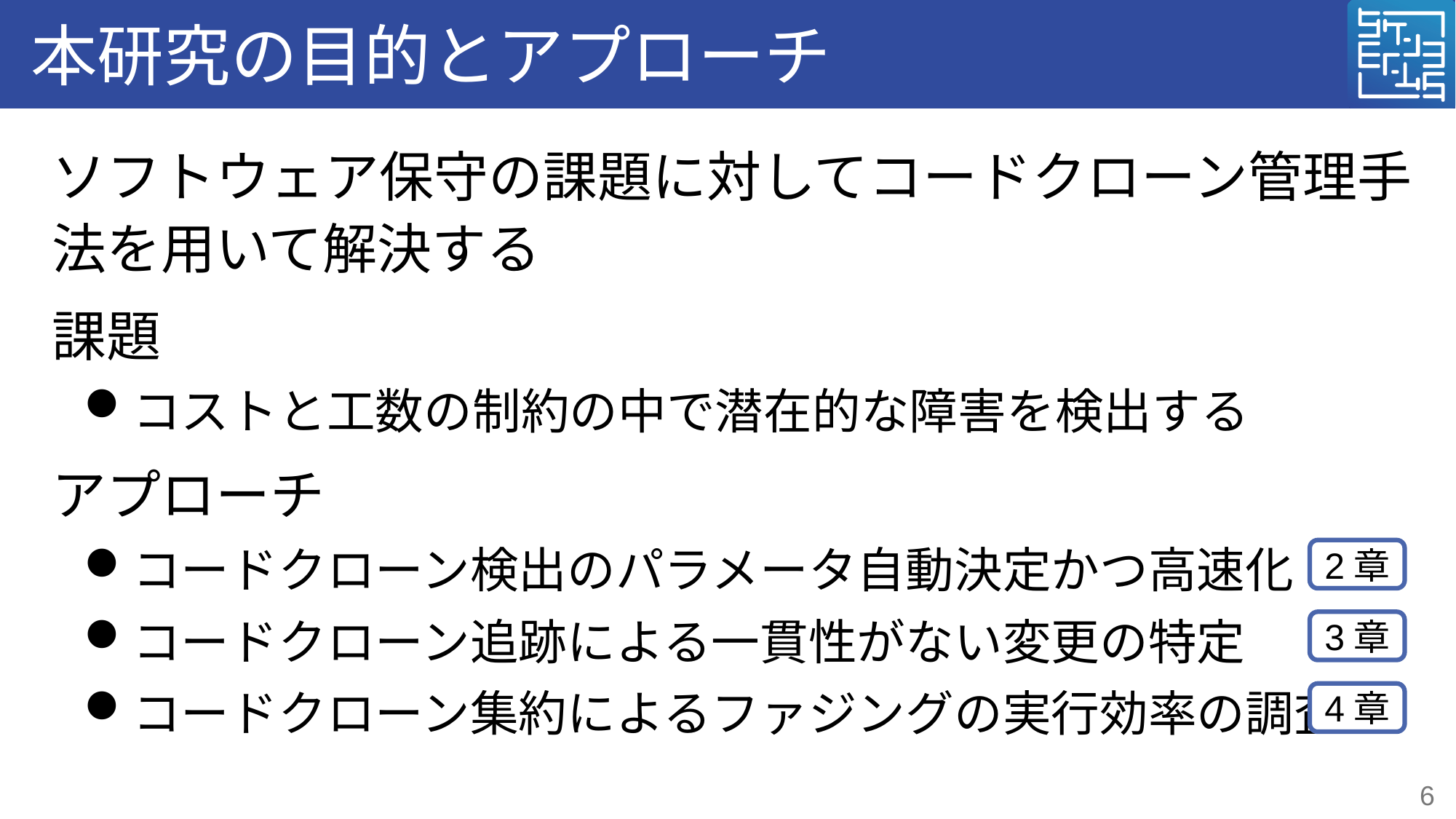

# 本研究の目的とアプローチ
ソフトウェア保守の課題に対してコードクローン管理手法を用いて解決する
課題
コストと工数の制約の中で潜在的な障害を検出する
アプローチ
コードクローン検出のパラメータ自動決定かつ高速化
コードクローン追跡による一貫性がない変更の特定
コードクローン集約によるファジングの実行効率の調査
2章
3章
4章
6